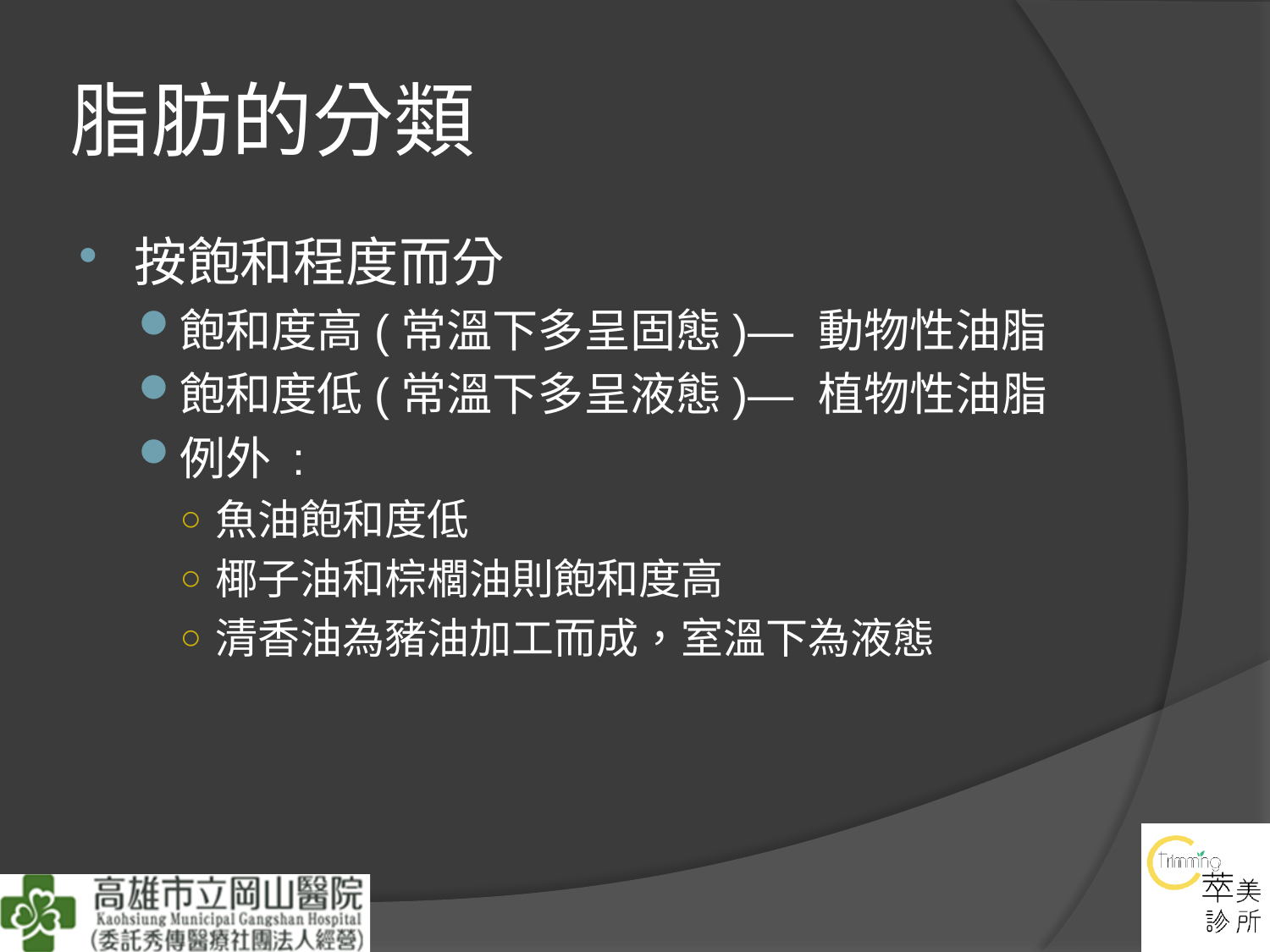

# 脂肪的分類
按飽和程度而分
飽和度高(常溫下多呈固態)— 動物性油脂
飽和度低(常溫下多呈液態)— 植物性油脂
例外 :
魚油飽和度低
椰子油和棕櫚油則飽和度高
清香油為豬油加工而成，室溫下為液態